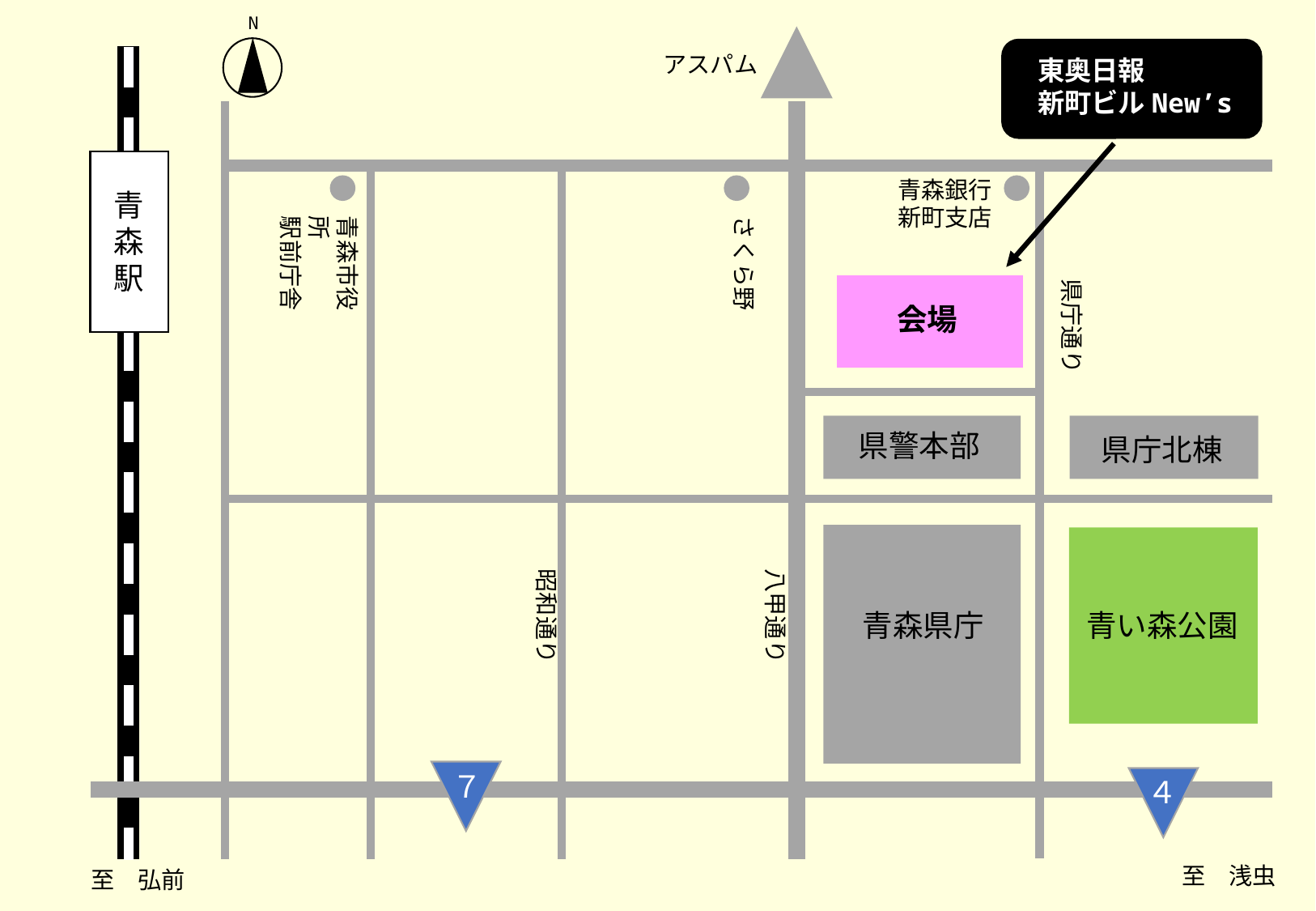

N

アスパム
東奥日報
新町ビルNew’s

青森銀行
新町支店

青森駅
さくら野
青森市役所
駅前庁舎
県庁通り

会場

県警本部
県庁北棟

八甲通り
昭和通り
青森県庁
青い森公園

７
４

至　浅虫
至　弘前